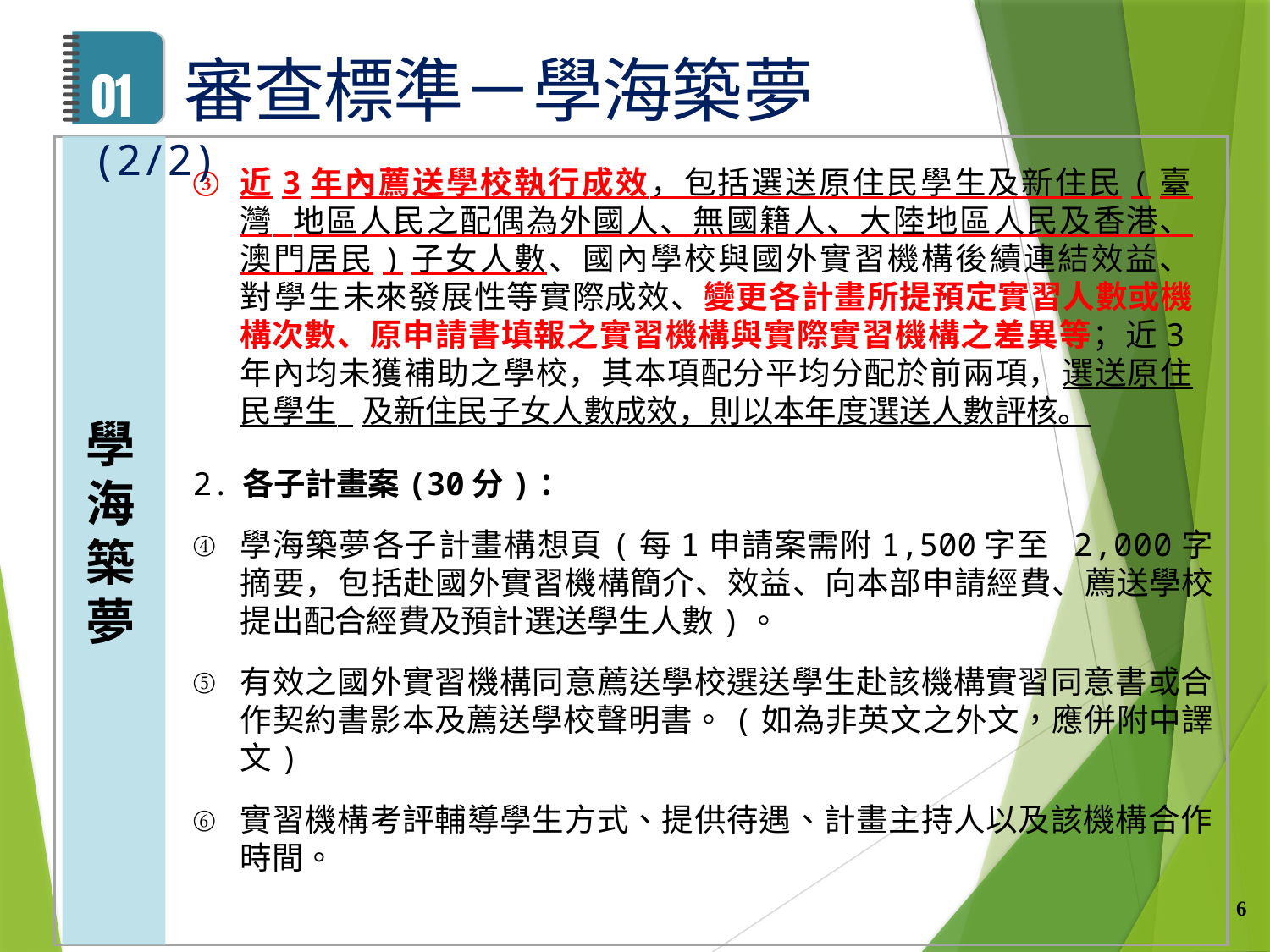

# 01	審查標準－學海築夢(2/2)

近3年內薦送學校執行成效，包括選送原住民學生及新住民(臺灣 地區人民之配偶為外國人、無國籍人、大陸地區人民及香港、澳門居民)子女人數、國內學校與國外實習機構後續連結效益、對學生未來發展性等實際成效、變更各計畫所提預定實習人數或機構次數、原申請書填報之實習機構與實際實習機構之差異等；近3年內均未獲補助之學校，其本項配分平均分配於前兩項，選送原住民學生 及新住民子女人數成效，則以本年度選送人數評核。
2.	各子計畫案(30分)：
學海築夢各子計畫構想頁(每1申請案需附1,500字至 2,000字摘要，包括赴國外實習機構簡介、效益、向本部申請經費、薦送學校提出配合經費及預計選送學生人數)。
有效之國外實習機構同意薦送學校選送學生赴該機構實習同意書或合作契約書影本及薦送學校聲明書。(如為非英文之外文，應併附中譯文)
實習機構考評輔導學生方式、提供待遇、計畫主持人以及該機構合作時間。

學海築夢
6